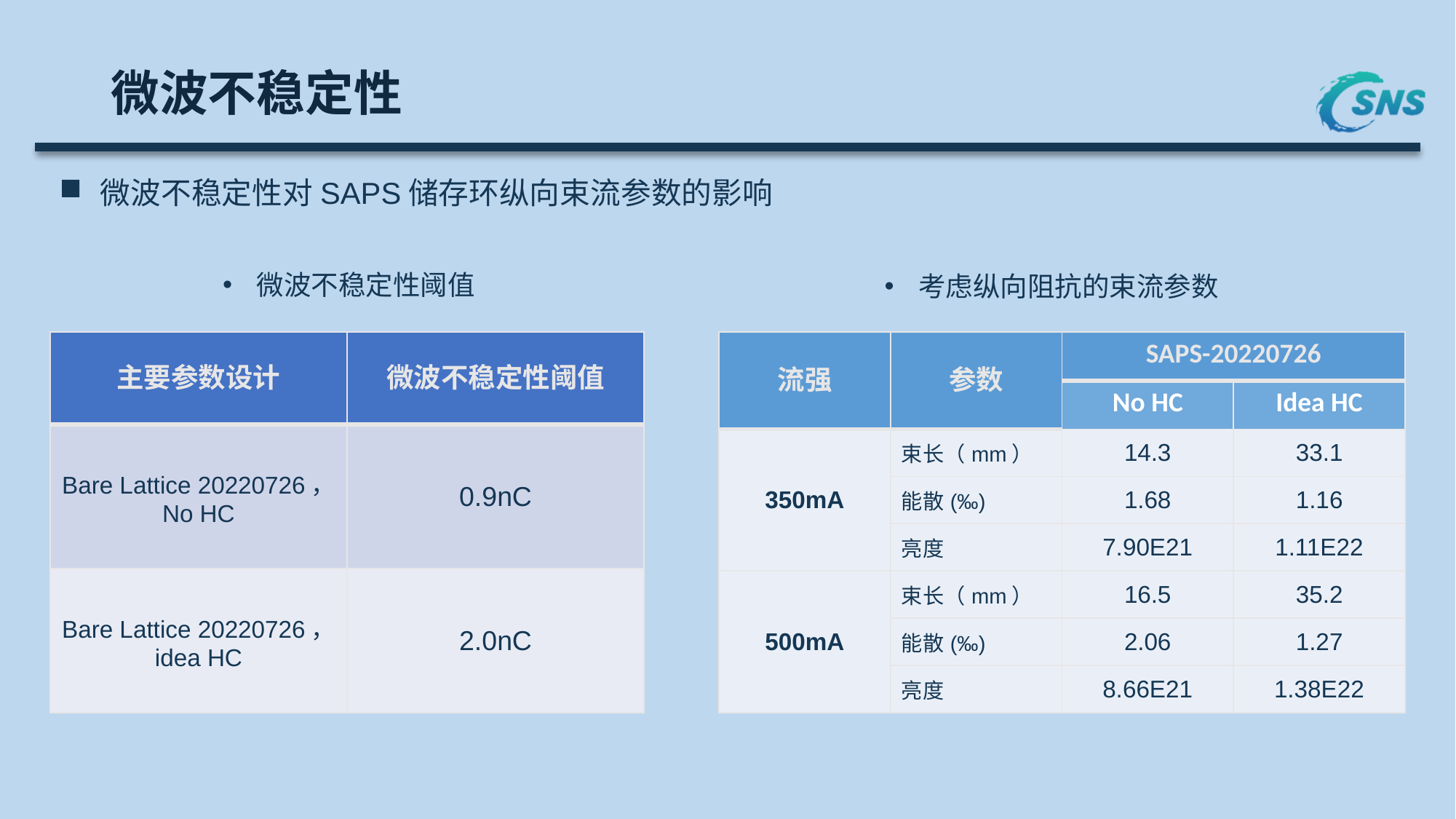

# 微波不稳定性
微波不稳定性对SAPS储存环纵向束流参数的影响
微波不稳定性阈值
考虑纵向阻抗的束流参数
| 主要参数设计 | 微波不稳定性阈值 |
| --- | --- |
| Bare Lattice 20220726， No HC | 0.9nC |
| Bare Lattice 20220726， idea HC | 2.0nC |
| 流强 | 参数 | SAPS-20220726 |  |
| --- | --- | --- | --- |
|  |  | No HC | Idea HC |
| 350mA | 束长（mm） | 14.3 | 33.1 |
|  | 能散(‰) | 1.68 | 1.16 |
|  | 亮度 | 7.90E21 | 1.11E22 |
| 500mA | 束长（mm） | 16.5 | 35.2 |
|  | 能散(‰) | 2.06 | 1.27 |
|  | 亮度 | 8.66E21 | 1.38E22 |